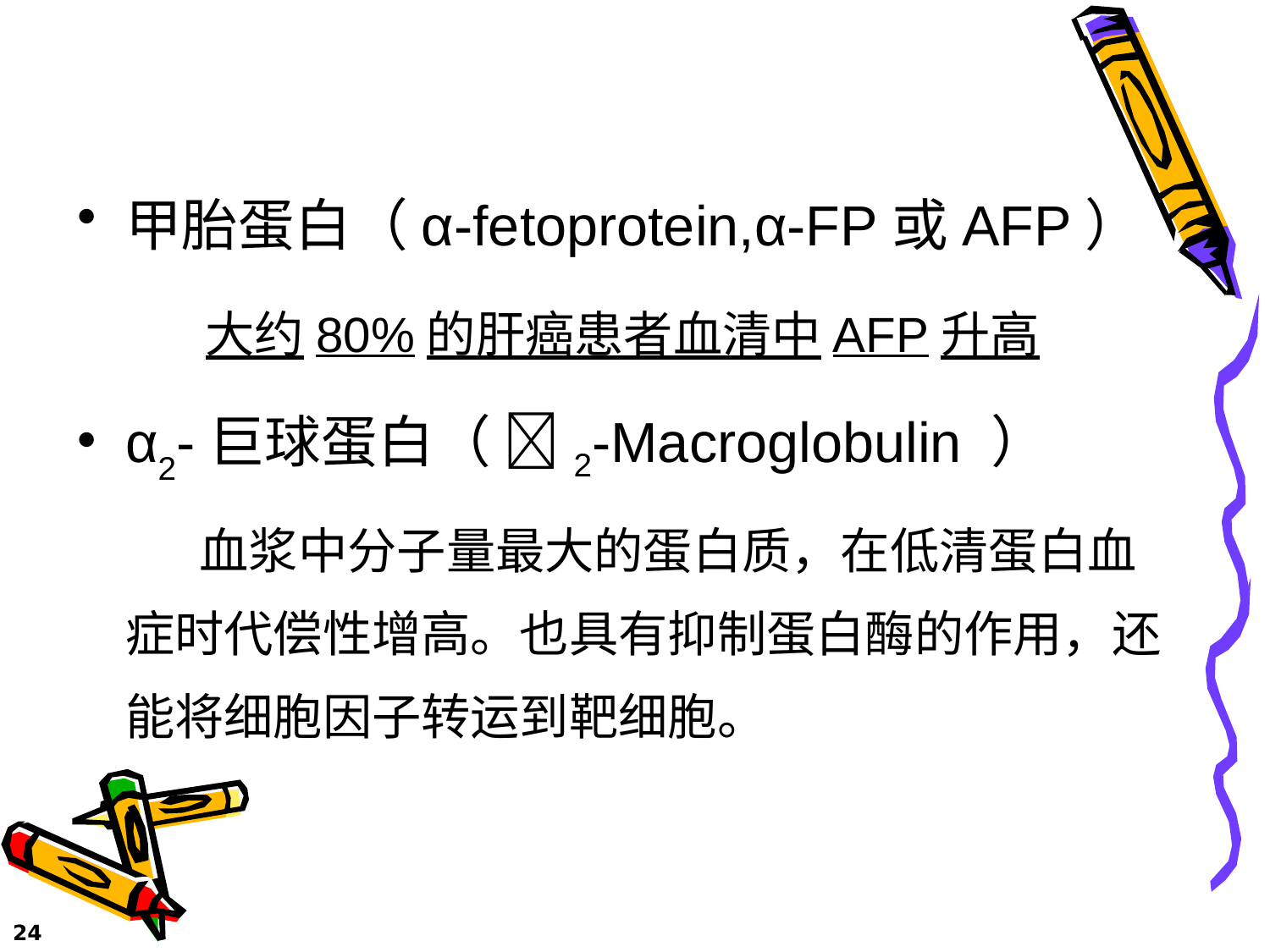

甲胎蛋白（α-fetoprotein,α-FP或AFP）
         大约80%的肝癌患者血清中AFP升高
α2-巨球蛋白（ α2-Macroglobulin ）
          血浆中分子量最大的蛋白质，在低清蛋白血症时代偿性增高。也具有抑制蛋白酶的作用，还能将细胞因子转运到靶细胞。
24